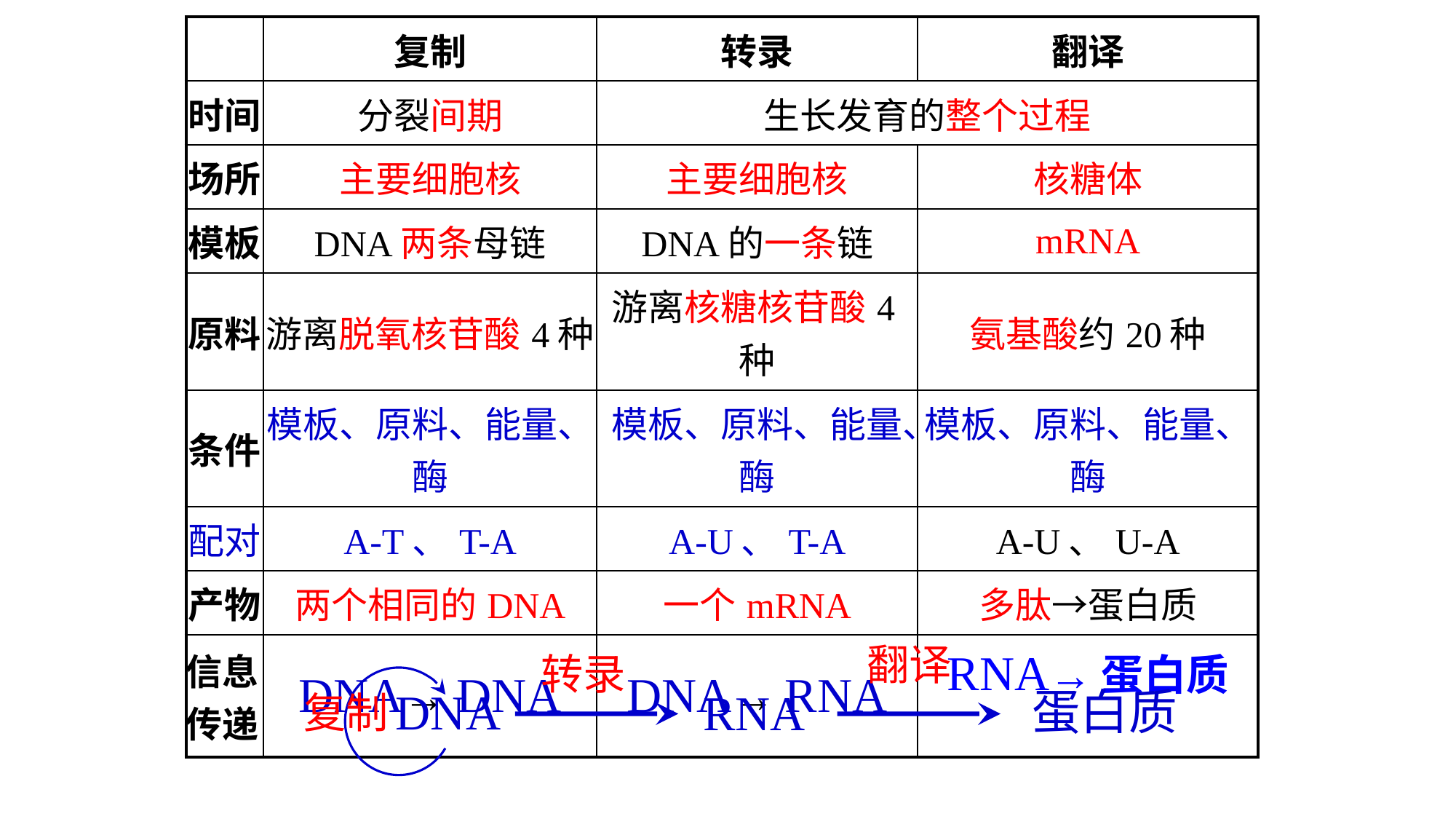

|  | 复制 | 转录 | 翻译 |
| --- | --- | --- | --- |
| 时间 | 分裂间期 | 生长发育的整个过程 |  |
| 场所 | 主要细胞核 | 主要细胞核 | 核糖体 |
| 模板 | DNA两条母链 | DNA的一条链 | mRNA |
| 原料 | 游离脱氧核苷酸4种 | 游离核糖核苷酸4种 | 氨基酸约20种 |
| 条件 | 模板、原料、能量、酶 | 模板、原料、能量、酶 | 模板、原料、能量、酶 |
| 配对 | A-T、T-A | A-U、T-A | A-U、U-A |
| 产物 | 两个相同的DNA | 一个mRNA | 多肽→蛋白质 |
| 信息传递 | DNA→ DNA | DNA→ RNA | RNA→蛋白质 |
翻译
转录

复制
DNA
蛋白质
RNA